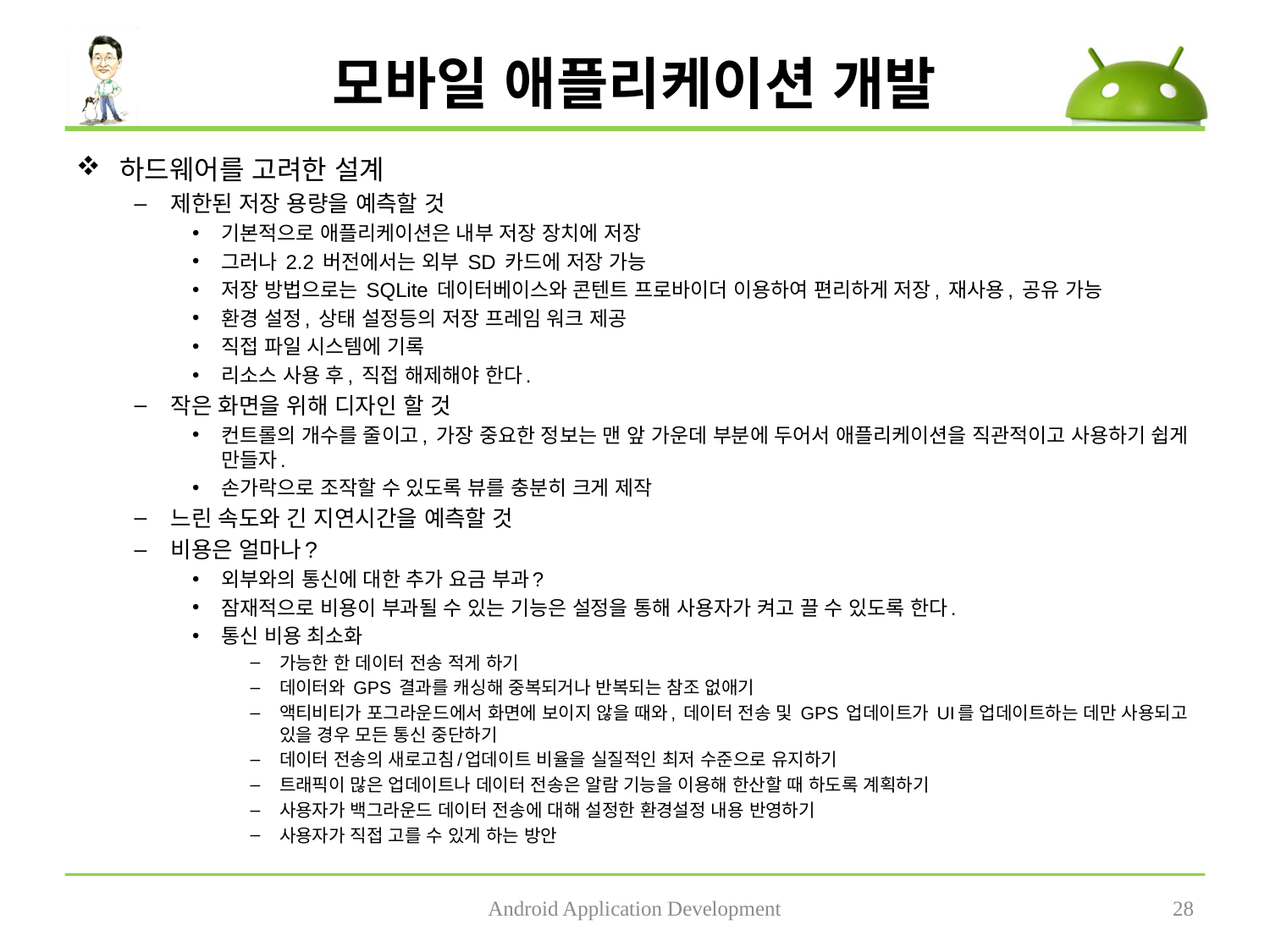

# 모바일 애플리케이션 개발
하드웨어를 고려한 설계
제한된 저장 용량을 예측할 것
기본적으로 애플리케이션은 내부 저장 장치에 저장
그러나 2.2 버전에서는 외부 SD 카드에 저장 가능
저장 방법으로는 SQLite 데이터베이스와 콘텐트 프로바이더 이용하여 편리하게 저장, 재사용, 공유 가능
환경 설정, 상태 설정등의 저장 프레임 워크 제공
직접 파일 시스템에 기록
리소스 사용 후, 직접 해제해야 한다.
작은 화면을 위해 디자인 할 것
컨트롤의 개수를 줄이고, 가장 중요한 정보는 맨 앞 가운데 부분에 두어서 애플리케이션을 직관적이고 사용하기 쉽게 만들자.
손가락으로 조작할 수 있도록 뷰를 충분히 크게 제작
느린 속도와 긴 지연시간을 예측할 것
비용은 얼마나?
외부와의 통신에 대한 추가 요금 부과?
잠재적으로 비용이 부과될 수 있는 기능은 설정을 통해 사용자가 켜고 끌 수 있도록 한다.
통신 비용 최소화
가능한 한 데이터 전송 적게 하기
데이터와 GPS 결과를 캐싱해 중복되거나 반복되는 참조 없애기
액티비티가 포그라운드에서 화면에 보이지 않을 때와, 데이터 전송 및 GPS 업데이트가 UI를 업데이트하는 데만 사용되고 있을 경우 모든 통신 중단하기
데이터 전송의 새로고침/업데이트 비율을 실질적인 최저 수준으로 유지하기
트래픽이 많은 업데이트나 데이터 전송은 알람 기능을 이용해 한산할 때 하도록 계획하기
사용자가 백그라운드 데이터 전송에 대해 설정한 환경설정 내용 반영하기
사용자가 직접 고를 수 있게 하는 방안

Android Application Development
28